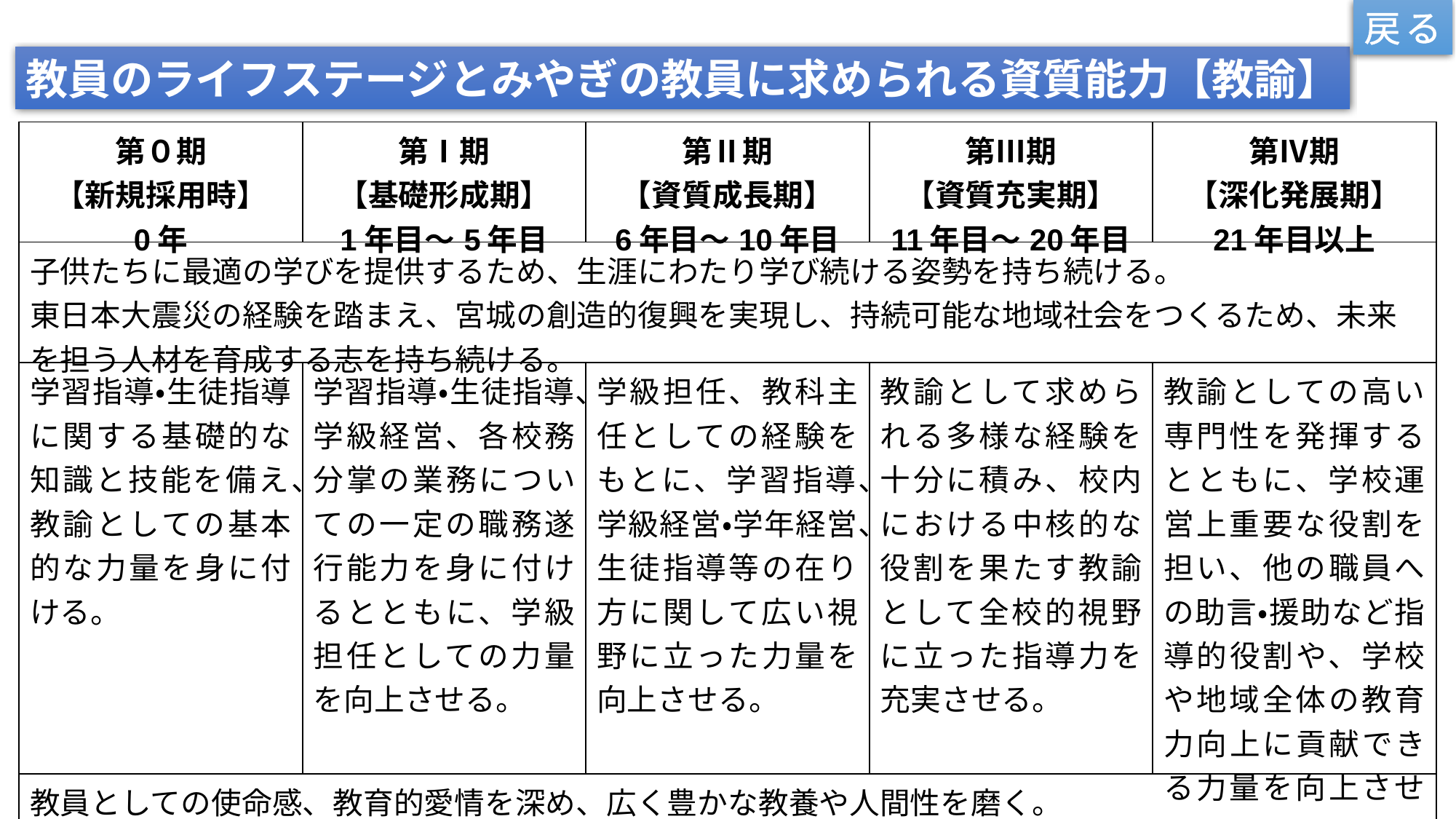

戻る
教員のライフステージとみやぎの教員に求められる資質能力【教諭】
| 第０期 【新規採用時】 0年 | 第Ⅰ期 【基礎形成期】 1年目～5年目 | 第Ⅱ期 【資質成長期】 6年目～10年目 | 第Ⅲ期 【資質充実期】 11年目～20年目 | 第Ⅳ期 【深化発展期】 21年目以上 |
| --- | --- | --- | --- | --- |
| 子供たちに最適の学びを提供するため、生涯にわたり学び続ける姿勢を持ち続ける。 東日本大震災の経験を踏まえ、宮城の創造的復興を実現し、持続可能な地域社会をつくるため、未来を担う人材を育成する志を持ち続ける。 |  |  |  |  |
| 学習指導・生徒指導に関する基礎的な知識と技能を備え、教諭としての基本的な力量を身に付ける。 | 学習指導・生徒指導、学級経営、各校務分掌の業務についての一定の職務遂行能力を身に付けるとともに、学級担任としての力量を向上させる。 | 学級担任、教科主任としての経験をもとに、学習指導、学級経営・学年経営、生徒指導等の在り方に関して広い視野に立った力量を向上させる。 | 教諭として求められる多様な経験を十分に積み、校内における中核的な役割を果たす教諭として全校的視野に立った指導力を充実させる。 | 教諭としての高い専門性を発揮するとともに、学校運営上重要な役割を担い、他の職員への助言・援助など指導的役割や、学校や地域全体の教育力向上に貢献できる力量を向上させる。 |
| 教員としての使命感、教育的愛情を深め、広く豊かな教養や人間性を磨く。 |  |  |  |  |